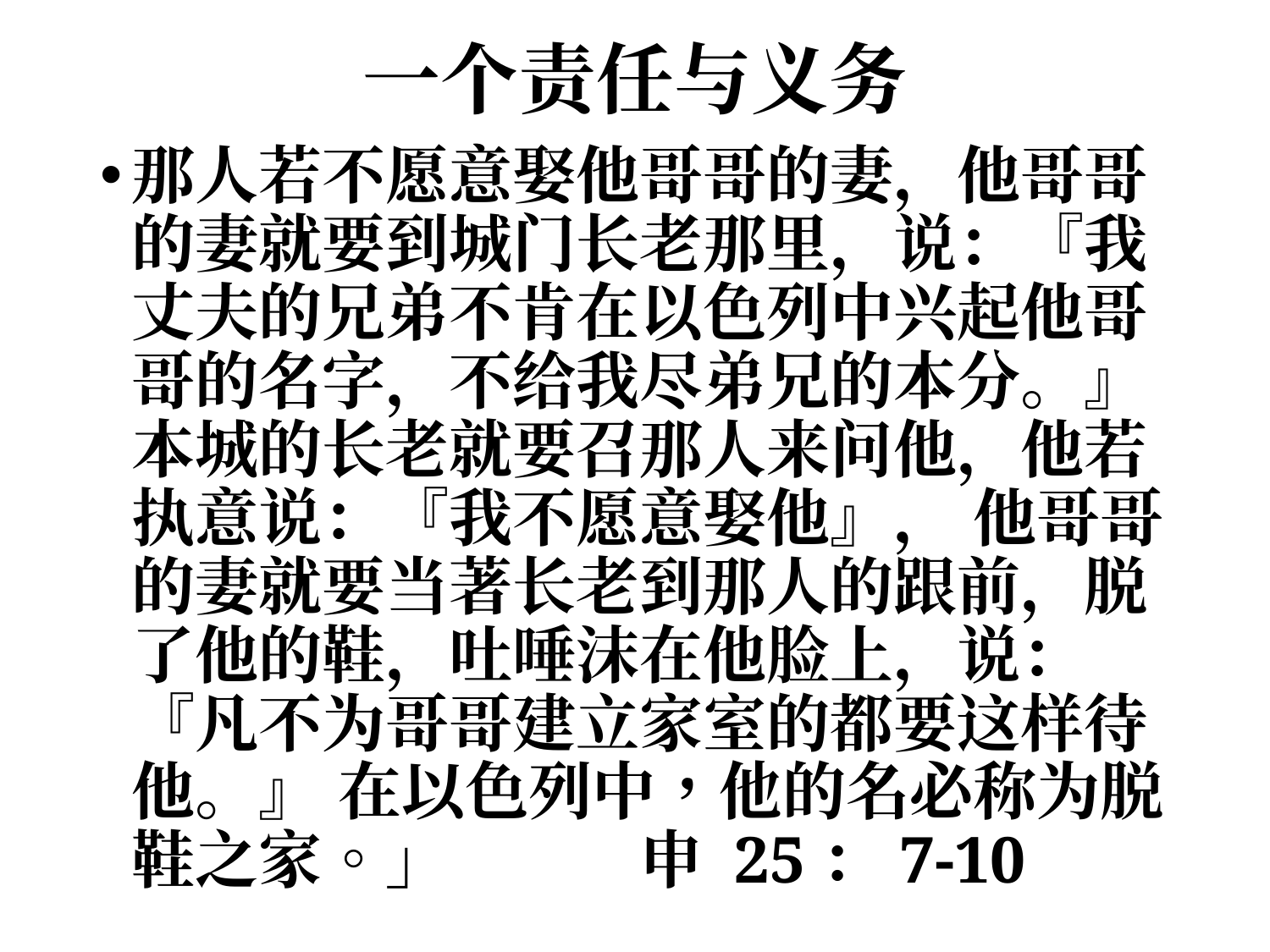

# 一个责任与义务
那人若不愿意娶他哥哥的妻，他哥哥的妻就要到城门长老那里，说：『我丈夫的兄弟不肯在以色列中兴起他哥哥的名字，不给我尽弟兄的本分。』 本城的长老就要召那人来问他，他若执意说：『我不愿意娶他』， 他哥哥的妻就要当著长老到那人的跟前，脱了他的鞋，吐唾沫在他脸上，说：『凡不为哥哥建立家室的都要这样待他。』 在以色列中，他的名必称为脱鞋之家。」 		申 25：7-10